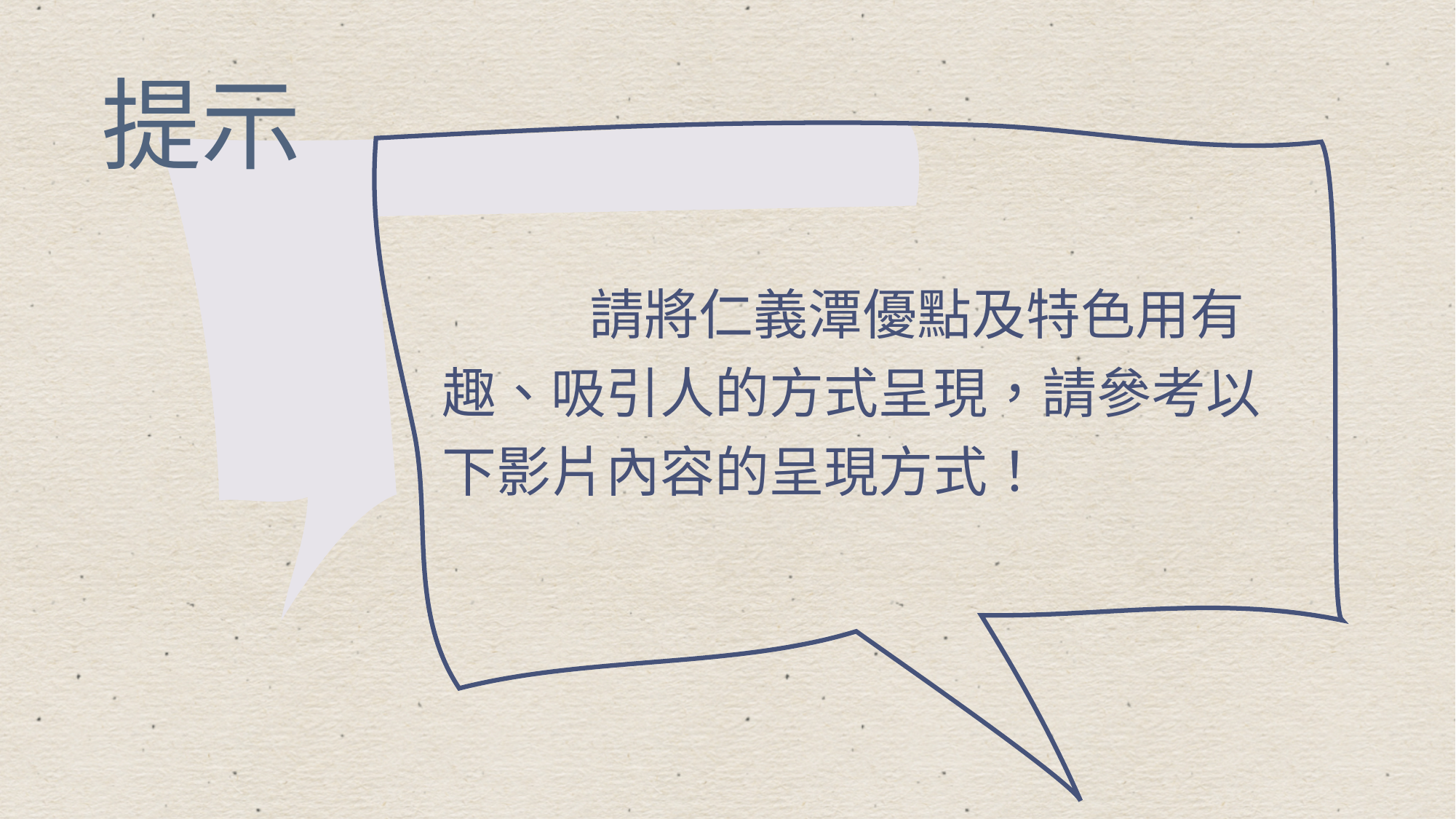

提示

           請將仁義潭優點及特色用有趣、吸引人的方式呈現，請參考以下影片內容的呈現方式！